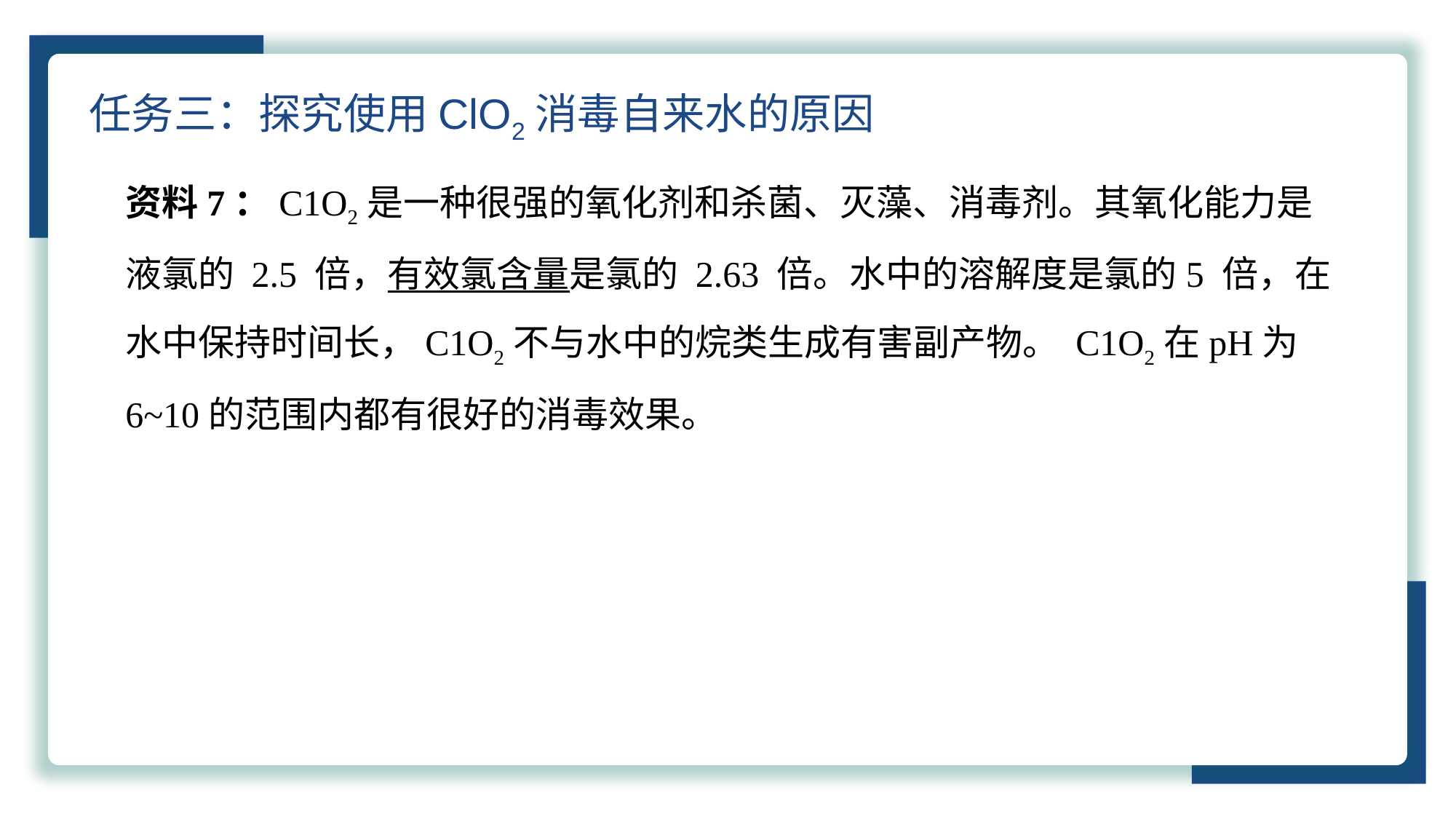

任务三：探究使用ClO2消毒自来水的原因
资料7：C1O2是一种很强的氧化剂和杀菌、灭藻、消毒剂。其氧化能力是液氯的 2.5 倍，有效氯含量是氯的 2.63 倍。水中的溶解度是氯的5 倍，在水中保持时间长，C1O2不与水中的烷类生成有害副产物。 C1O2在pH为6~10的范围内都有很好的消毒效果。